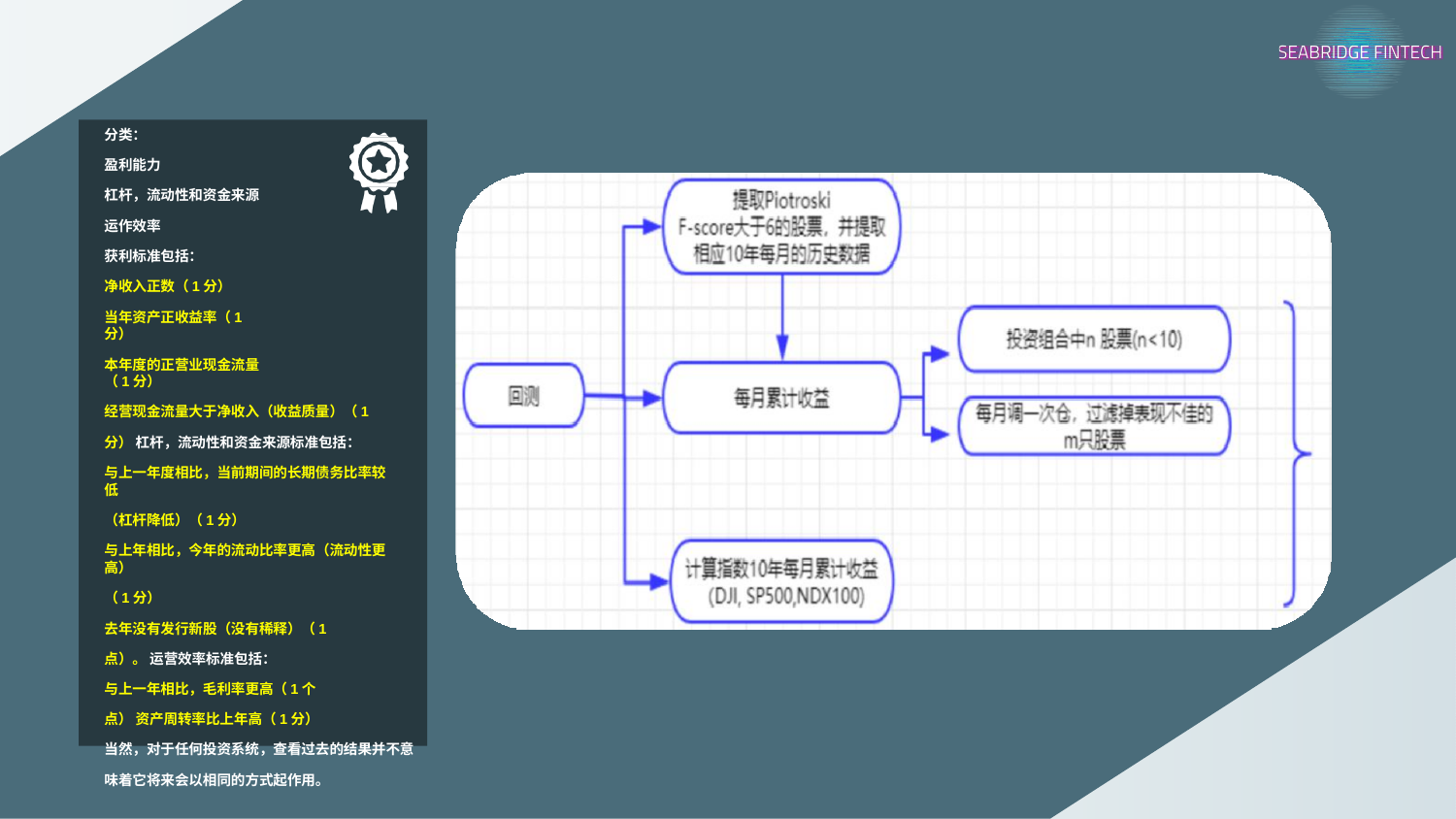

分类：
盈利能力
杠杆，流动性和资金来源 运作效率
获利标准包括：
净收入正数（1分）
当年资产正收益率（1分）
本年度的正营业现金流量（1分）
经营现金流量大于净收入（收益质量）（1分） 杠杆，流动性和资金来源标准包括：
与上一年度相比，当前期间的长期债务比率较低
（杠杆降低）（1分）
与上年相比，今年的流动比率更高（流动性更高）
（1分）
去年没有发行新股（没有稀释）（1点）。 运营效率标准包括：
与上一年相比，毛利率更高（1个点） 资产周转率比上年高（1分）
当然，对于任何投资系统，查看过去的结果并不意 味着它将来会以相同的方式起作用。

主算法：
主要核心：
以低价格购买“好”公司

我们对“好”的定义：
1，收益率
2，投资回报率
3，股息
4，。。。。